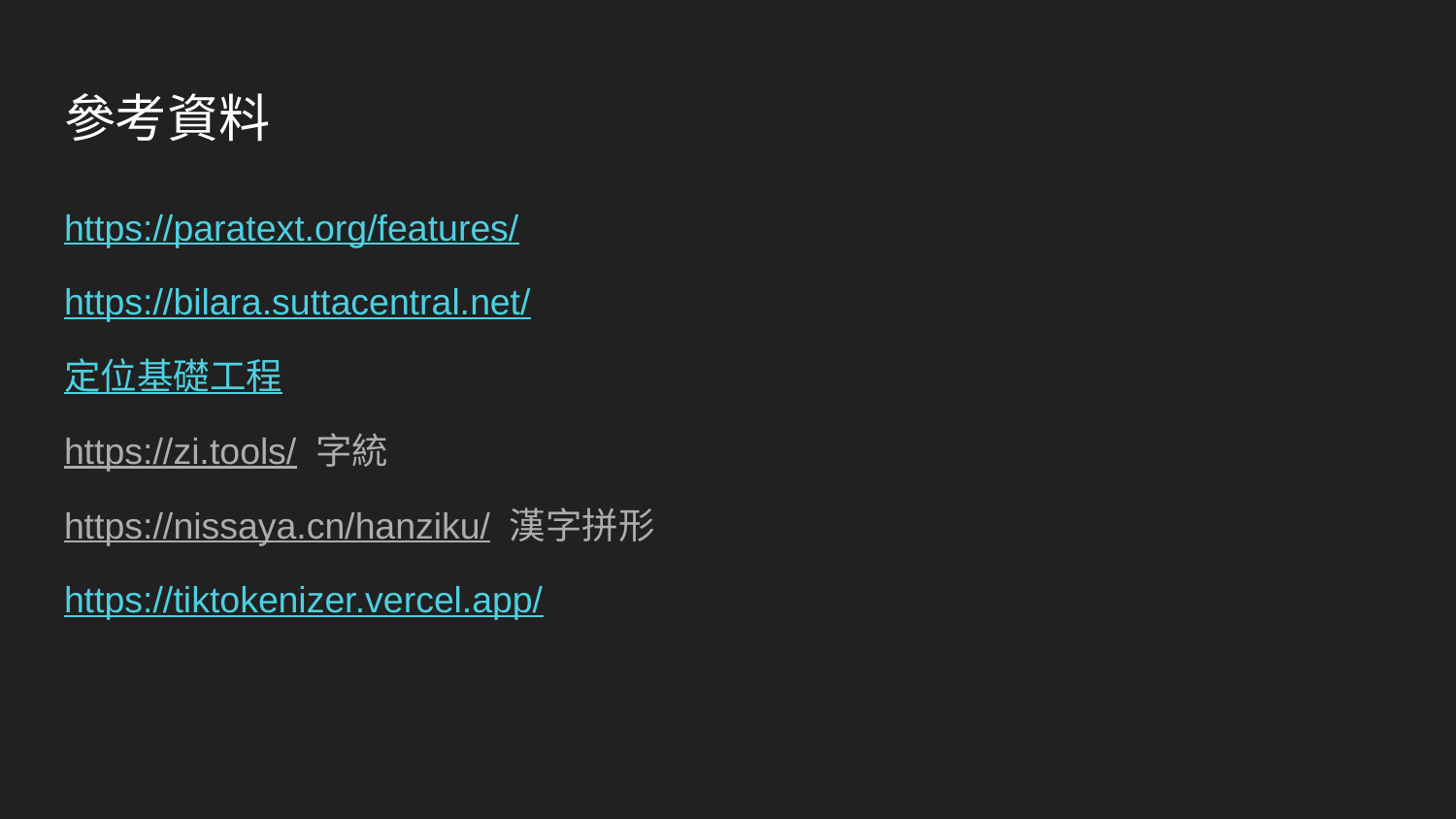

# 參考資料
https://paratext.org/features/
https://bilara.suttacentral.net/
定位基礎工程
https://zi.tools/ 字統
https://nissaya.cn/hanziku/ 漢字拼形
https://tiktokenizer.vercel.app/